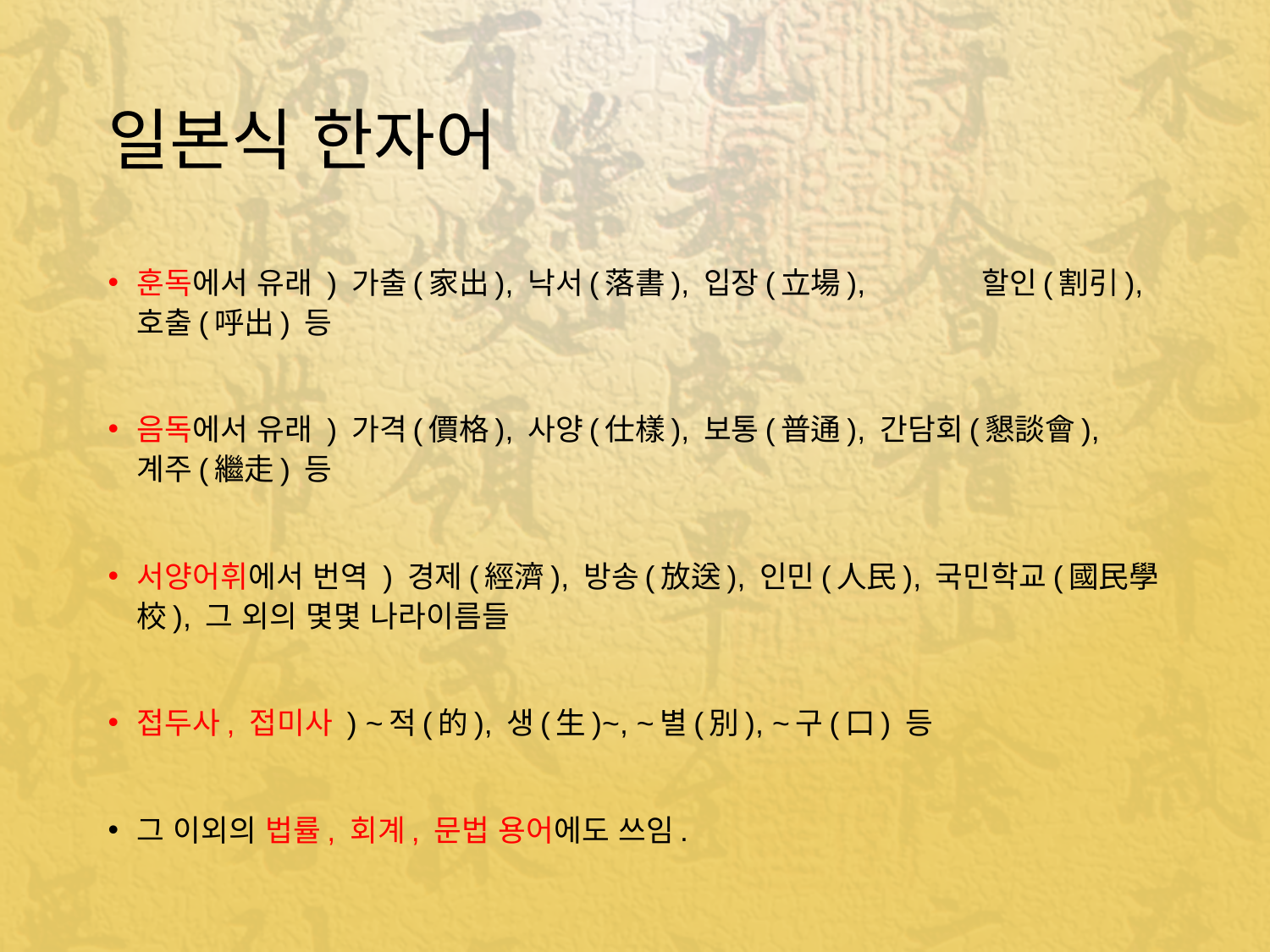

# 일본식 한자어
훈독에서 유래 ) 가출(家出), 낙서(落書), 입장(立場),             할인(割引), 호출(呼出) 등

음독에서 유래 ) 가격(價格), 사양(仕樣), 보통(普通), 간담회(懇談會), 계주(繼走) 등

서양어휘에서 번역 ) 경제(經濟), 방송(放送), 인민(人民), 국민학교(國民學校), 그 외의 몇몇 나라이름들

접두사, 접미사 ) ~적(的), 생(生)~, ~별(別), ~구(口) 등

그 이외의 법률, 회계, 문법 용어에도 쓰임.